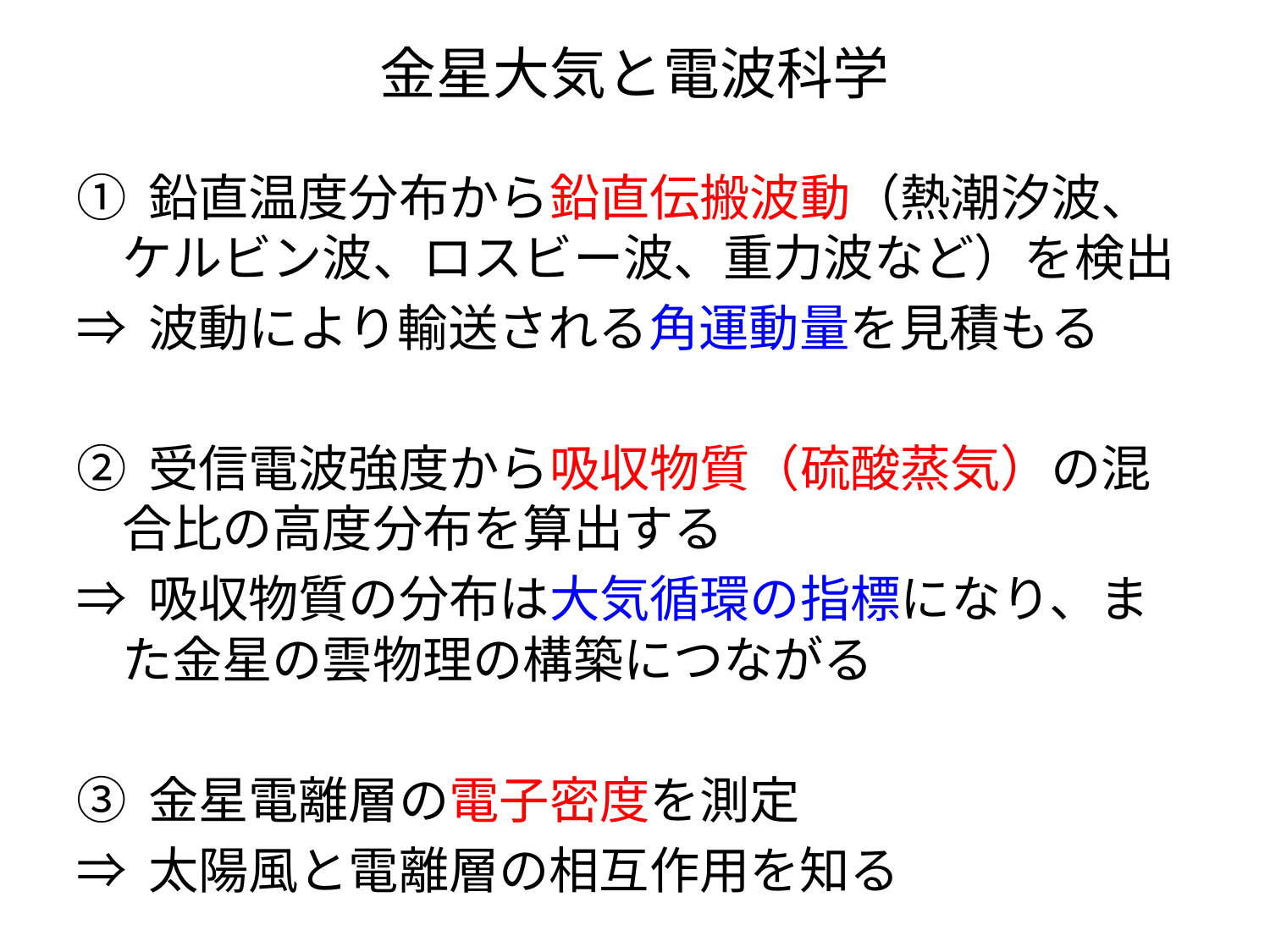

# 金星大気と電波科学
① 鉛直温度分布から鉛直伝搬波動（熱潮汐波、ケルビン波、ロスビー波、重力波など）を検出
⇒ 波動により輸送される角運動量を見積もる

② 受信電波強度から吸収物質（硫酸蒸気）の混合比の高度分布を算出する
⇒ 吸収物質の分布は大気循環の指標になり、また金星の雲物理の構築につながる

③ 金星電離層の電子密度を測定
⇒ 太陽風と電離層の相互作用を知る